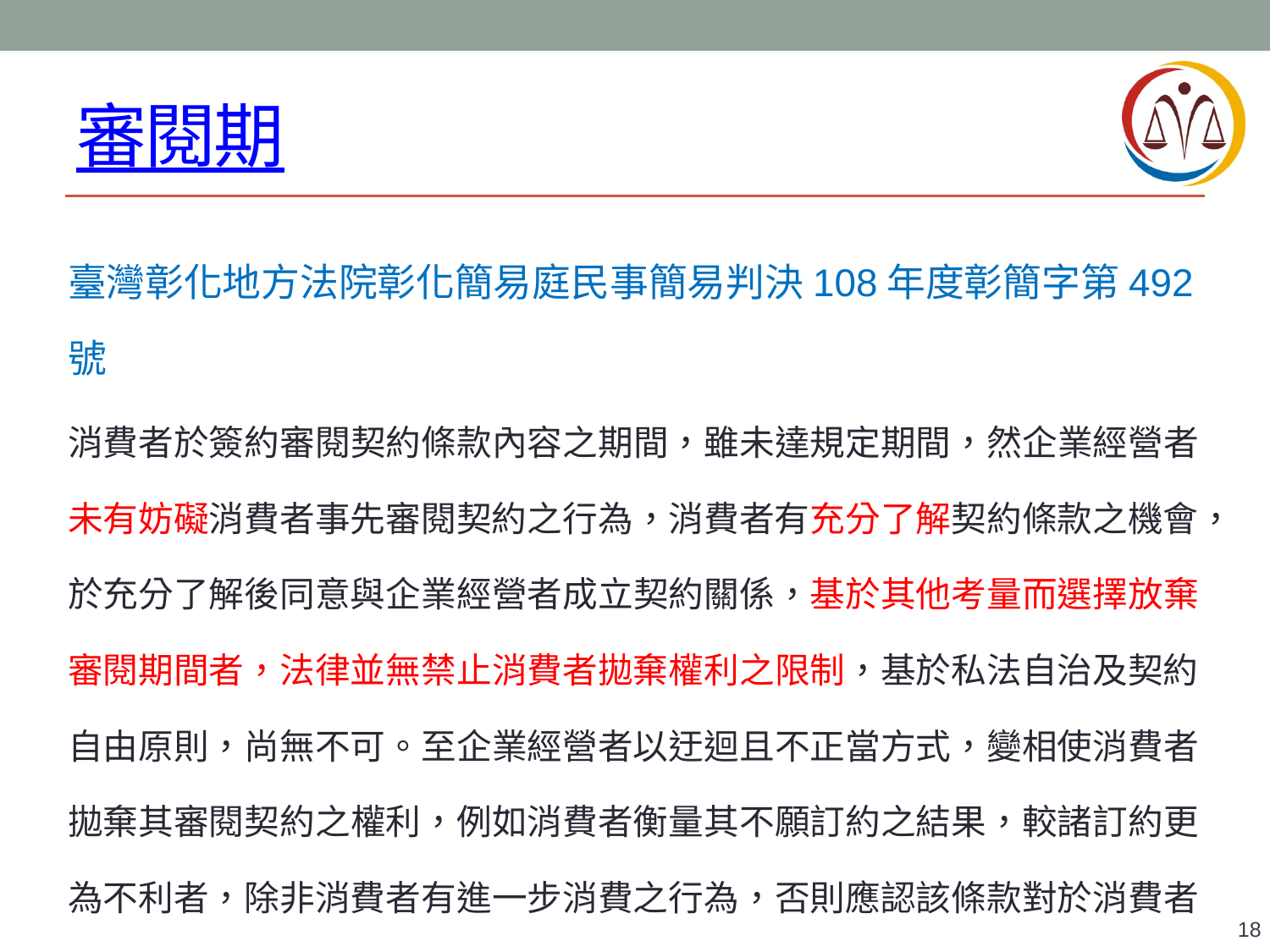

# 審閱期
臺灣彰化地方法院彰化簡易庭民事簡易判決108年度彰簡字第492號
消費者於簽約審閱契約條款內容之期間，雖未達規定期間，然企業經營者未有妨礙消費者事先審閱契約之行為，消費者有充分了解契約條款之機會，於充分了解後同意與企業經營者成立契約關係，基於其他考量而選擇放棄審閱期間者，法律並無禁止消費者拋棄權利之限制，基於私法自治及契約自由原則，尚無不可。至企業經營者以迂迴且不正當方式，變相使消費者拋棄其審閱契約之權利，例如消費者衡量其不願訂約之結果，較諸訂約更為不利者，除非消費者有進一步消費之行為，否則應認該條款對於消費者顯失公平而無效。
18